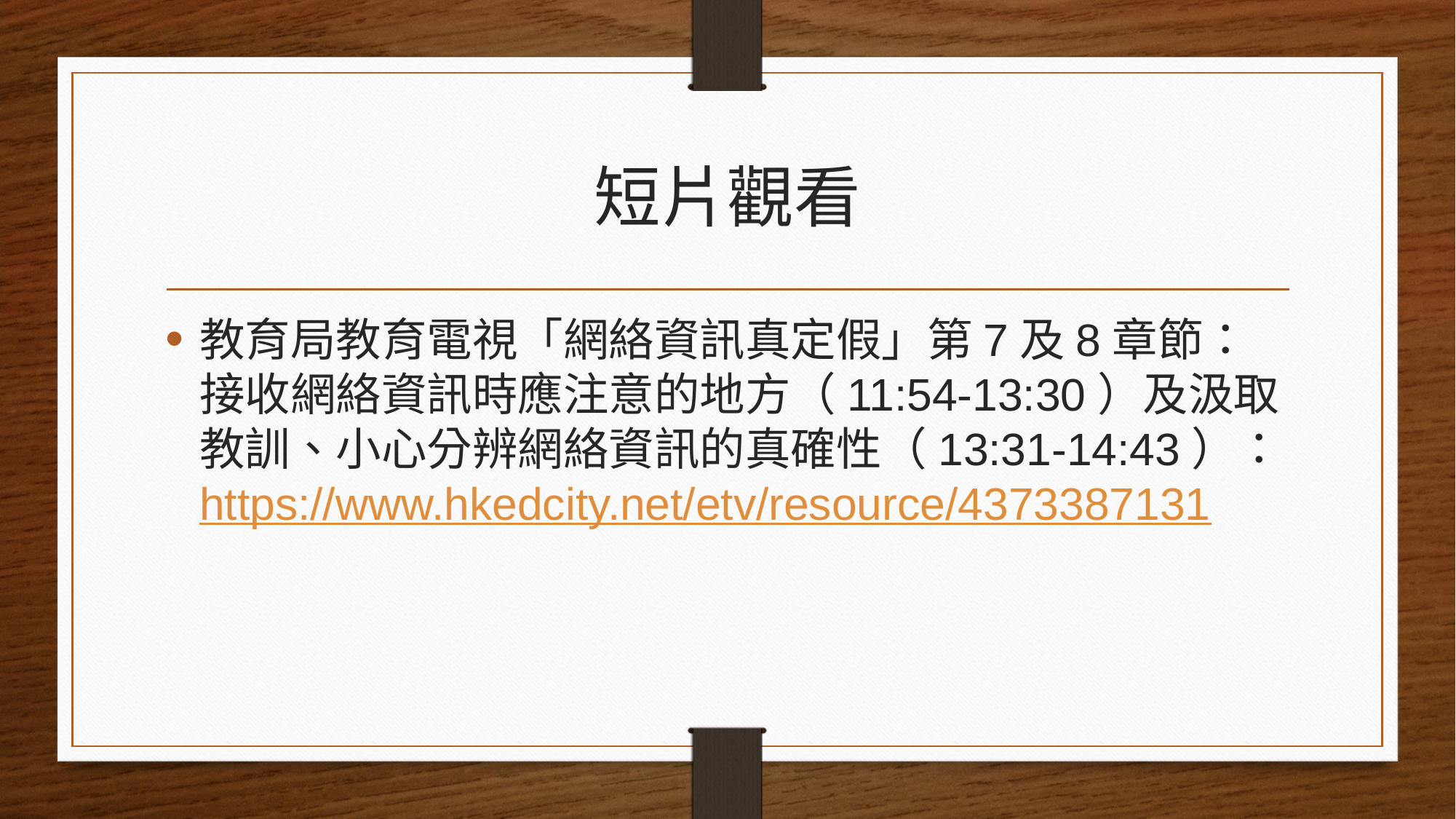

# 短片觀看
教育局教育電視「網絡資訊真定假」第7及8章節：接收網絡資訊時應注意的地方（11:54-13:30）及汲取教訓、小心分辨網絡資訊的真確性（13:31-14:43）：https://www.hkedcity.net/etv/resource/4373387131